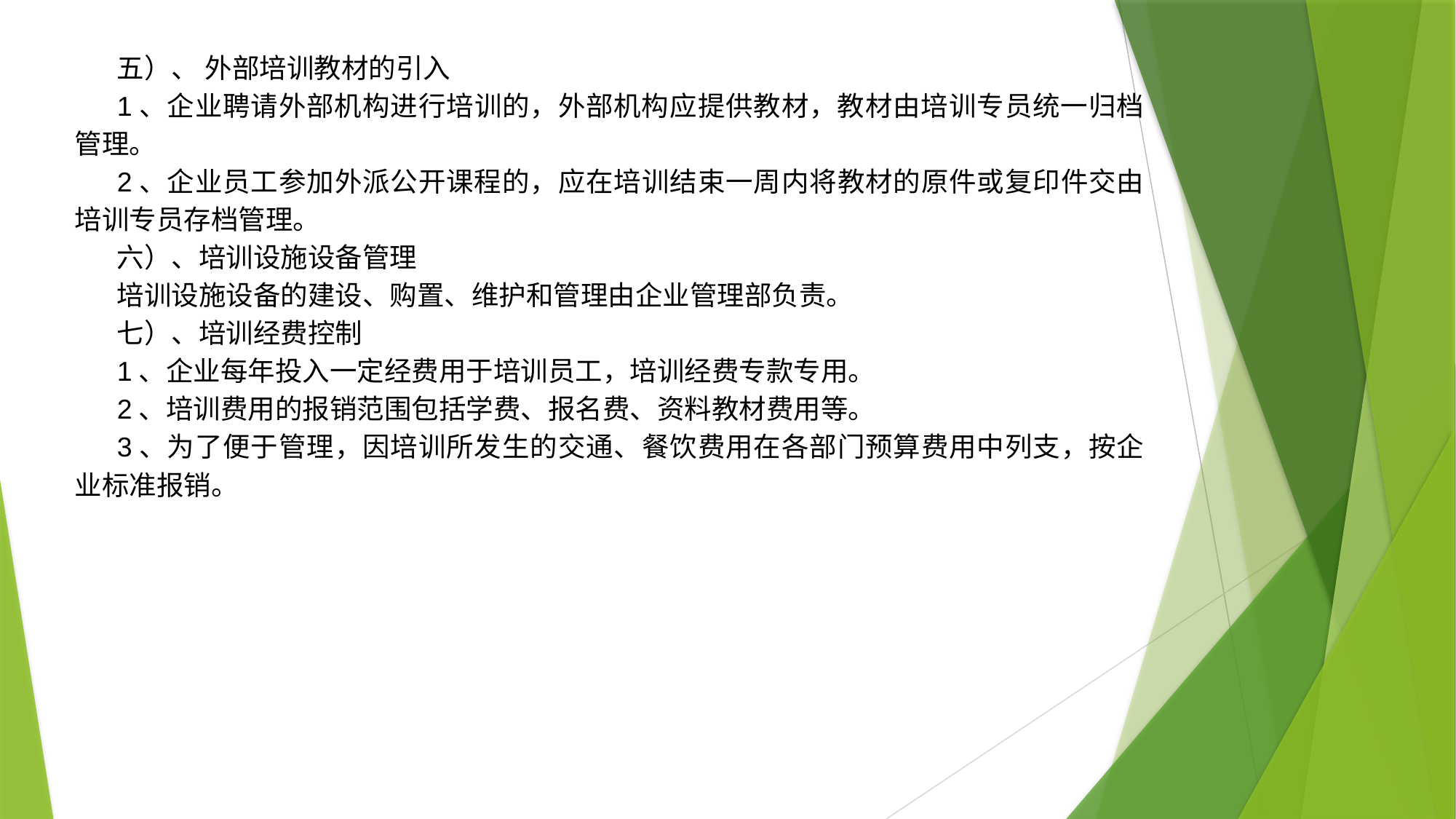

五）、 外部培训教材的引入
1、企业聘请外部机构进行培训的，外部机构应提供教材，教材由培训专员统一归档管理。
2、企业员工参加外派公开课程的，应在培训结束一周内将教材的原件或复印件交由培训专员存档管理。
六）、培训设施设备管理
培训设施设备的建设、购置、维护和管理由企业管理部负责。
七）、培训经费控制
1、企业每年投入一定经费用于培训员工，培训经费专款专用。
2、培训费用的报销范围包括学费、报名费、资料教材费用等。
3、为了便于管理，因培训所发生的交通、餐饮费用在各部门预算费用中列支，按企业标准报销。